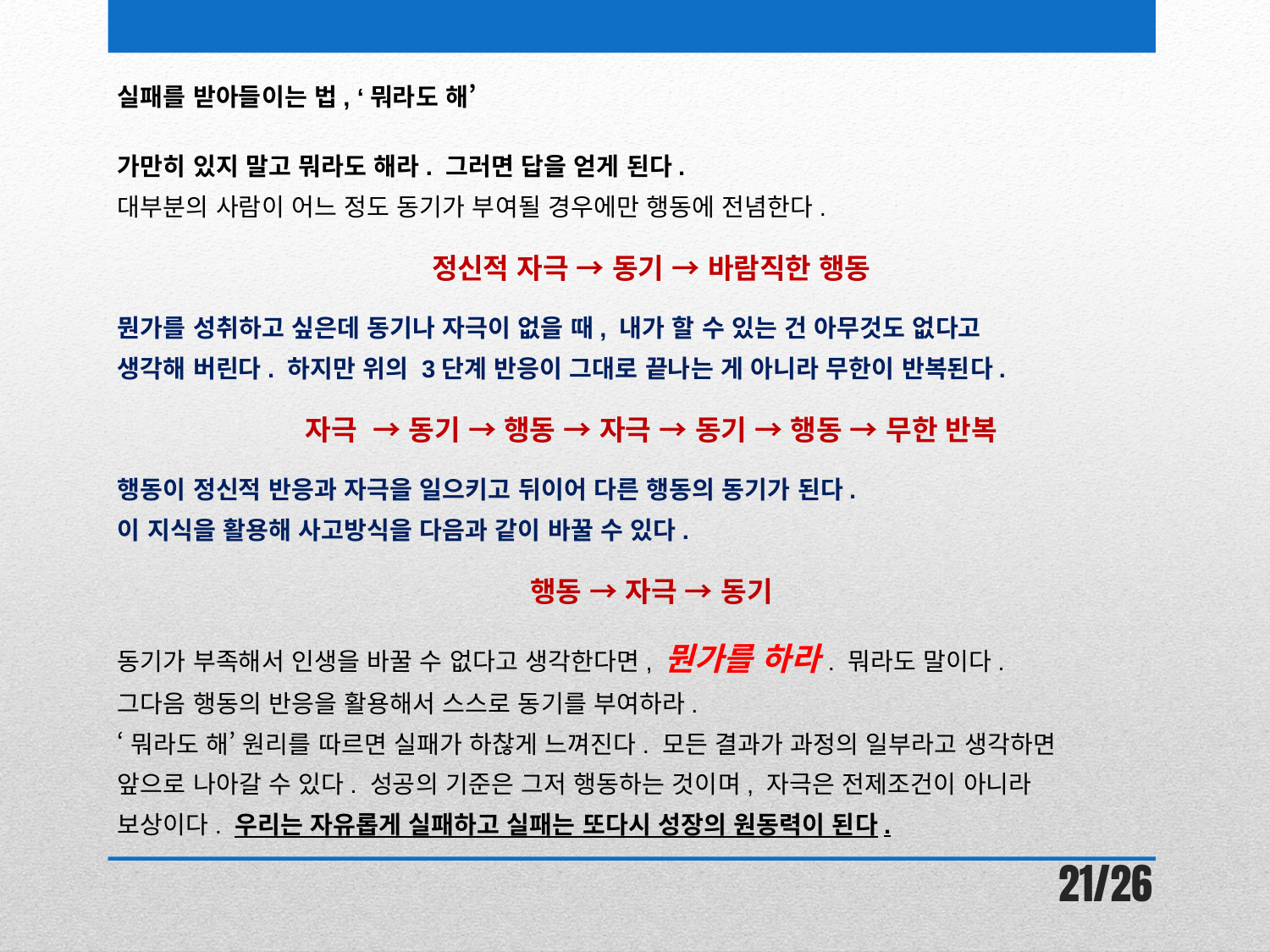

실패를 받아들이는 법, ‘뭐라도 해’

가만히 있지 말고 뭐라도 해라. 그러면 답을 얻게 된다.
대부분의 사람이 어느 정도 동기가 부여될 경우에만 행동에 전념한다.

정신적 자극 → 동기 → 바람직한 행동

뭔가를 성취하고 싶은데 동기나 자극이 없을 때, 내가 할 수 있는 건 아무것도 없다고
생각해 버린다. 하지만 위의 3단계 반응이 그대로 끝나는 게 아니라 무한이 반복된다.

자극  → 동기 → 행동 → 자극 → 동기 → 행동 → 무한 반복

행동이 정신적 반응과 자극을 일으키고 뒤이어 다른 행동의 동기가 된다.
이 지식을 활용해 사고방식을 다음과 같이 바꿀 수 있다.

행동 → 자극 → 동기

동기가 부족해서 인생을 바꿀 수 없다고 생각한다면, 뭔가를 하라. 뭐라도 말이다.
그다음 행동의 반응을 활용해서 스스로 동기를 부여하라.
‘뭐라도 해’ 원리를 따르면 실패가 하찮게 느껴진다. 모든 결과가 과정의 일부라고 생각하면
앞으로 나아갈 수 있다. 성공의 기준은 그저 행동하는 것이며, 자극은 전제조건이 아니라
보상이다. 우리는 자유롭게 실패하고 실패는 또다시 성장의 원동력이 된다.

21/26